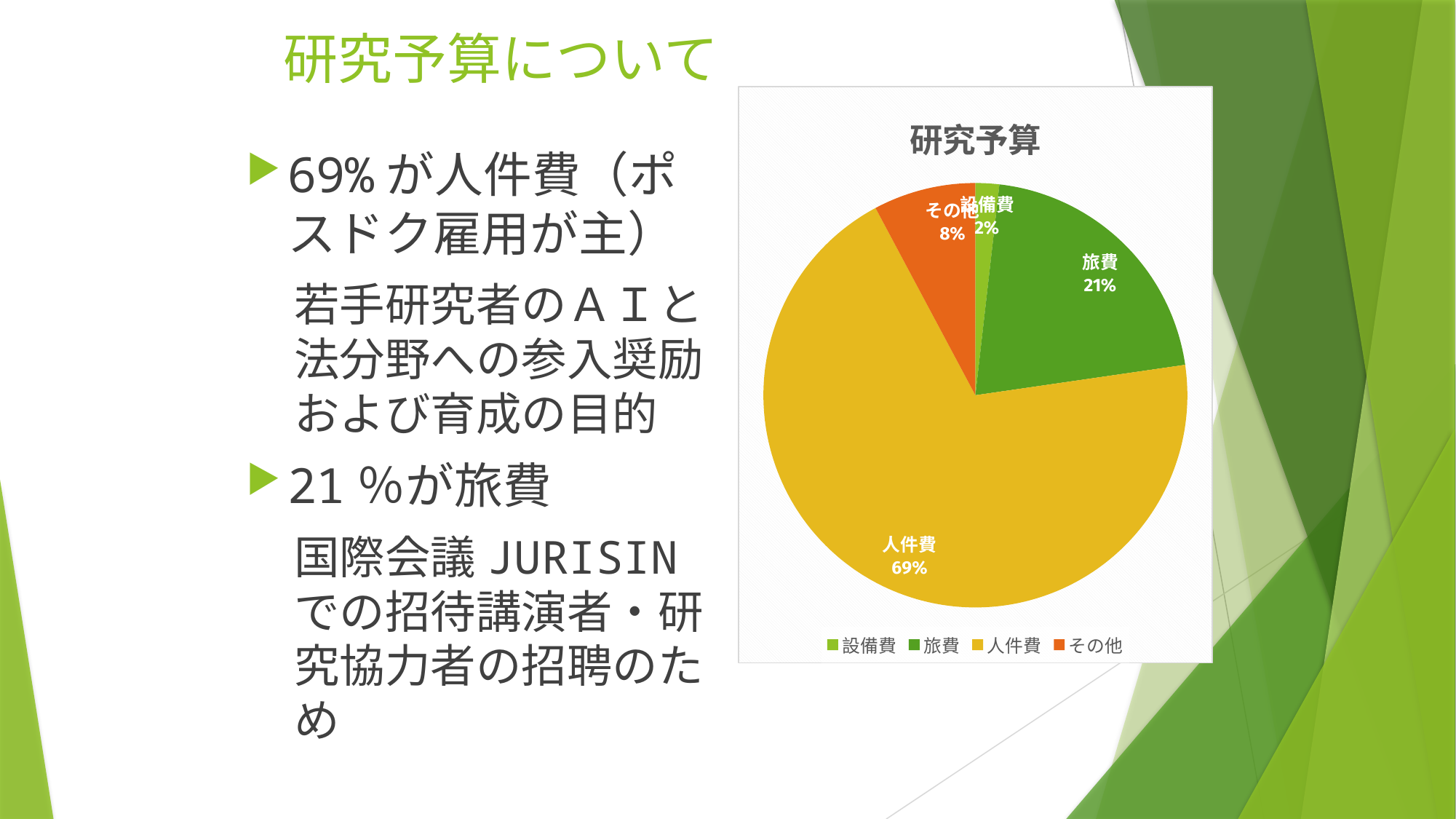

# 研究予算について

### Chart:

| Category | 研究予算 |
|---|---|
| 設備費 | 36.0 |
| 旅費 | 415.0 |
| 人件費 | 1380.0 |
| その他 | 155.0 |
69%が人件費（ポスドク雇用が主）
若手研究者のＡＩと法分野への参入奨励および育成の目的
21％が旅費
国際会議JURISINでの招待講演者・研究協力者の招聘のため